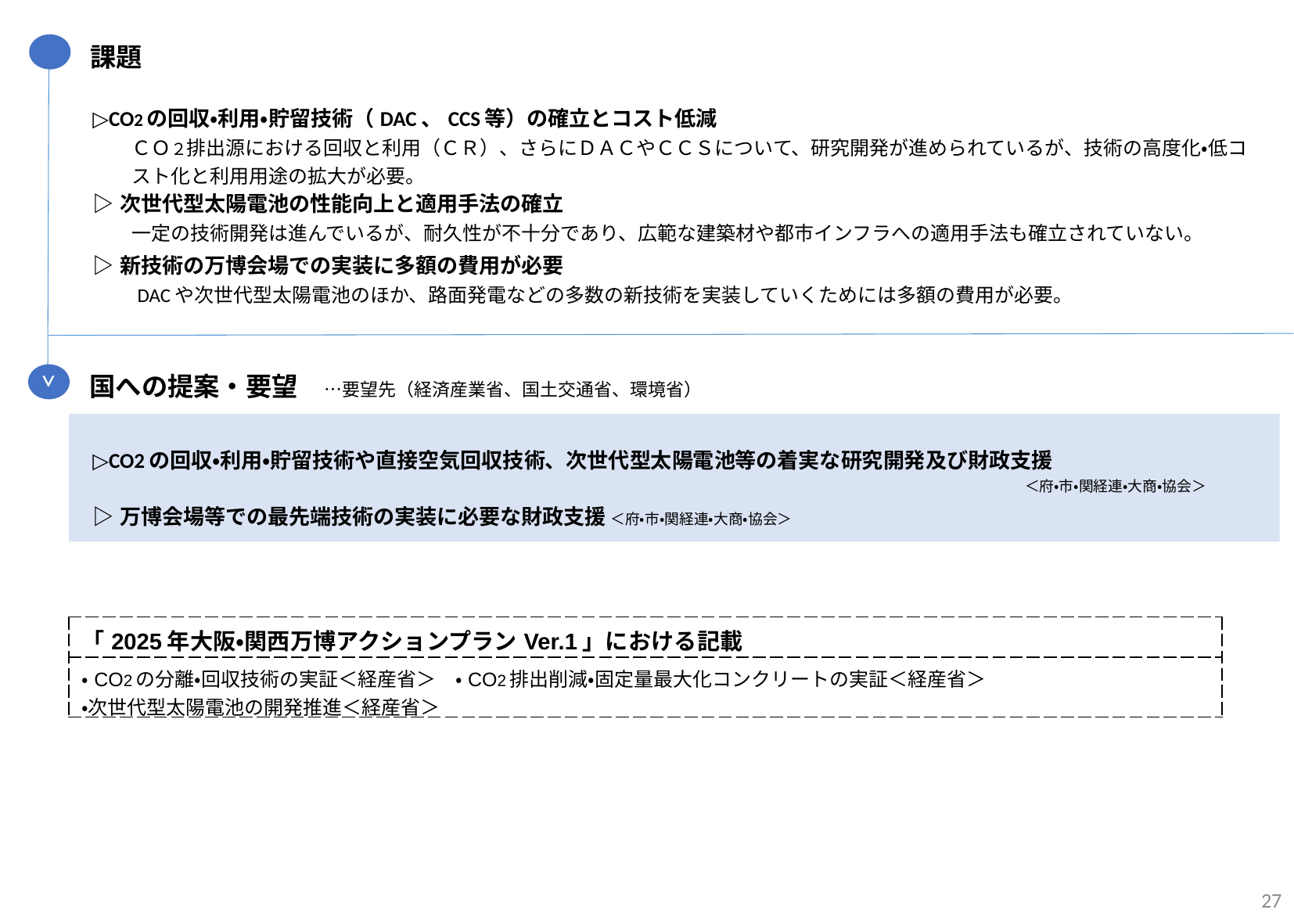

課題
| ▷CO2の回収・利用・貯留技術（DAC、CCS等）の確立とコスト低減 　　ＣＯ２排出源における回収と利用（ＣＲ）、さらにＤＡＣやＣＣＳについて、研究開発が進められているが、技術の高度化・低コ 　　スト化と利用用途の拡大が必要。 |
| --- |
| ▷次世代型太陽電池の性能向上と適用手法の確立 　　一定の技術開発は進んでいるが、耐久性が不十分であり、広範な建築材や都市インフラへの適用手法も確立されていない。 |
| ▷新技術の万博会場での実装に多額の費用が必要 　　DACや次世代型太陽電池のほか、路面発電などの多数の新技術を実装していくためには多額の費用が必要。 |
>

国への提案・要望　…要望先（経済産業省、国土交通省、環境省）

| ▷CO2の回収・利用・貯留技術や直接空気回収技術、次世代型太陽電池等の着実な研究開発及び財政支援 ＜府・市・関経連・大商・協会＞ |
| --- |
| ▷万博会場等での最先端技術の実装に必要な財政支援 ＜府・市・関経連・大商・協会＞ |
|  |
| 「2025年大阪・関西万博アクションプランVer.1」における記載 |
| --- |
| ・CO2の分離・回収技術の実証＜経産省＞　・CO2排出削減・固定量最大化コンクリートの実証＜経産省＞ ・次世代型太陽電池の開発推進＜経産省＞ |

27